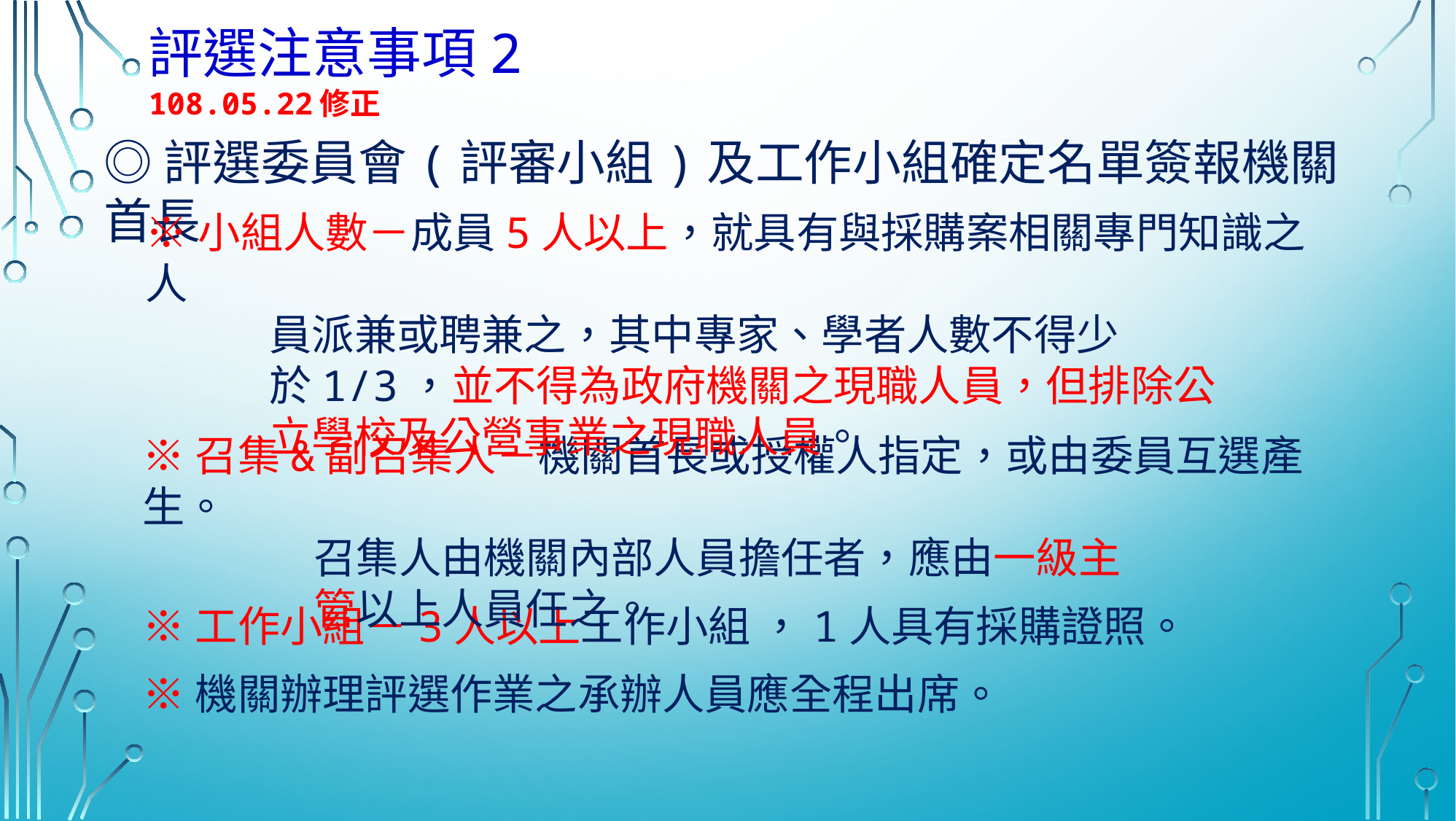

評選注意事項2                    108.05.22修正
◎評選委員會(評審小組)及工作小組確定名單簽報機關首長
※小組人數－成員5人以上，就具有與採購案相關專門知識之人
            員派兼或聘兼之，其中專家、學者人數不得少
            於1/3，並不得為政府機關之現職人員，但排除公
            立學校及公營事業之現職人員。
※召集&副召集人－機關首長或授權人指定，或由委員互選產生。
                 召集人由機關內部人員擔任者，應由一級主
                 管以上人員任之。
※工作小組－3人以上工作小組 ，1人具有採購證照。
※機關辦理評選作業之承辦人員應全程出席。